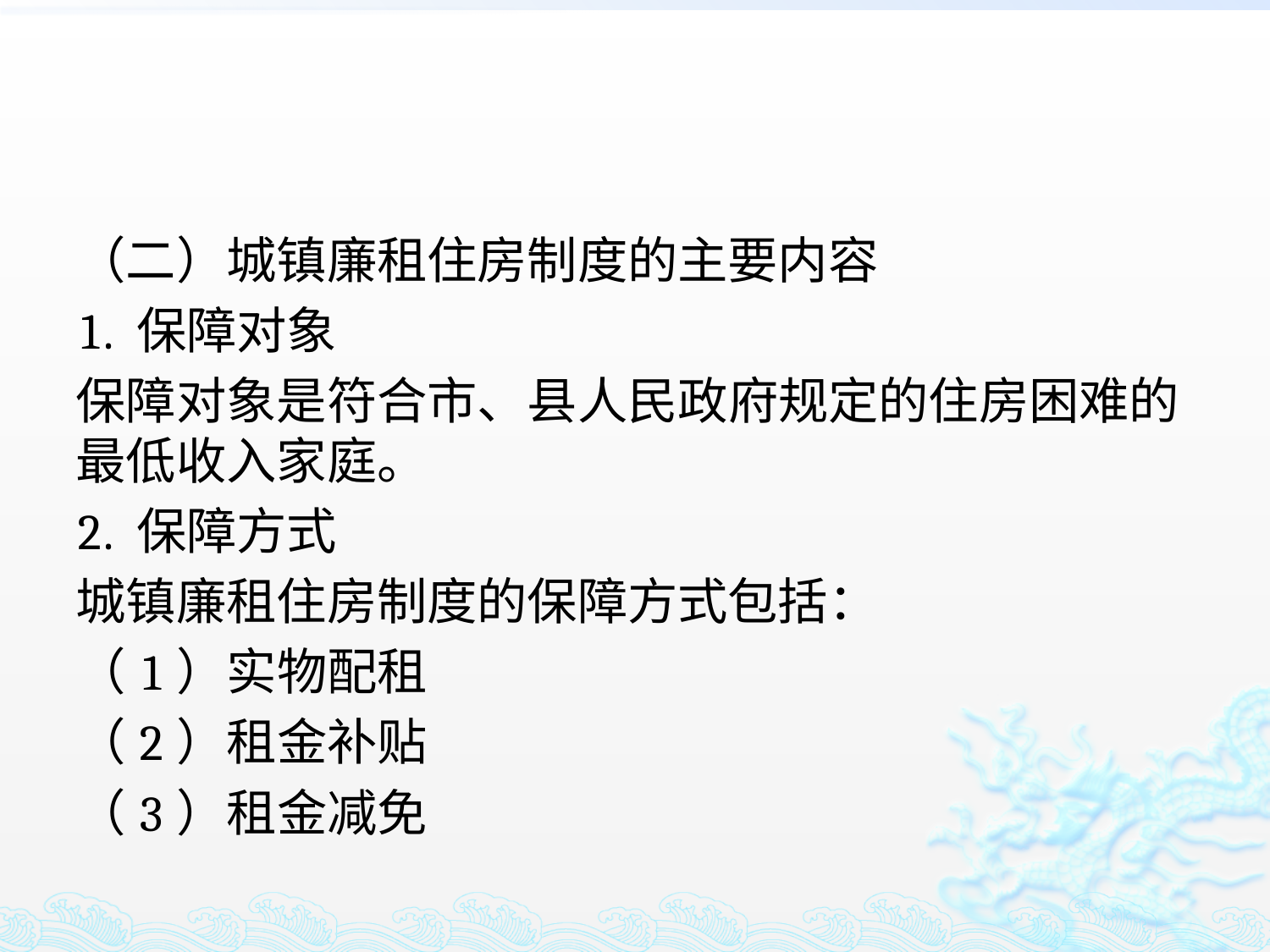

#
（二）城镇廉租住房制度的主要内容
1. 保障对象
保障对象是符合市、县人民政府规定的住房困难的最低收入家庭。
2. 保障方式
城镇廉租住房制度的保障方式包括：
（1）实物配租
（2）租金补贴
（3）租金减免